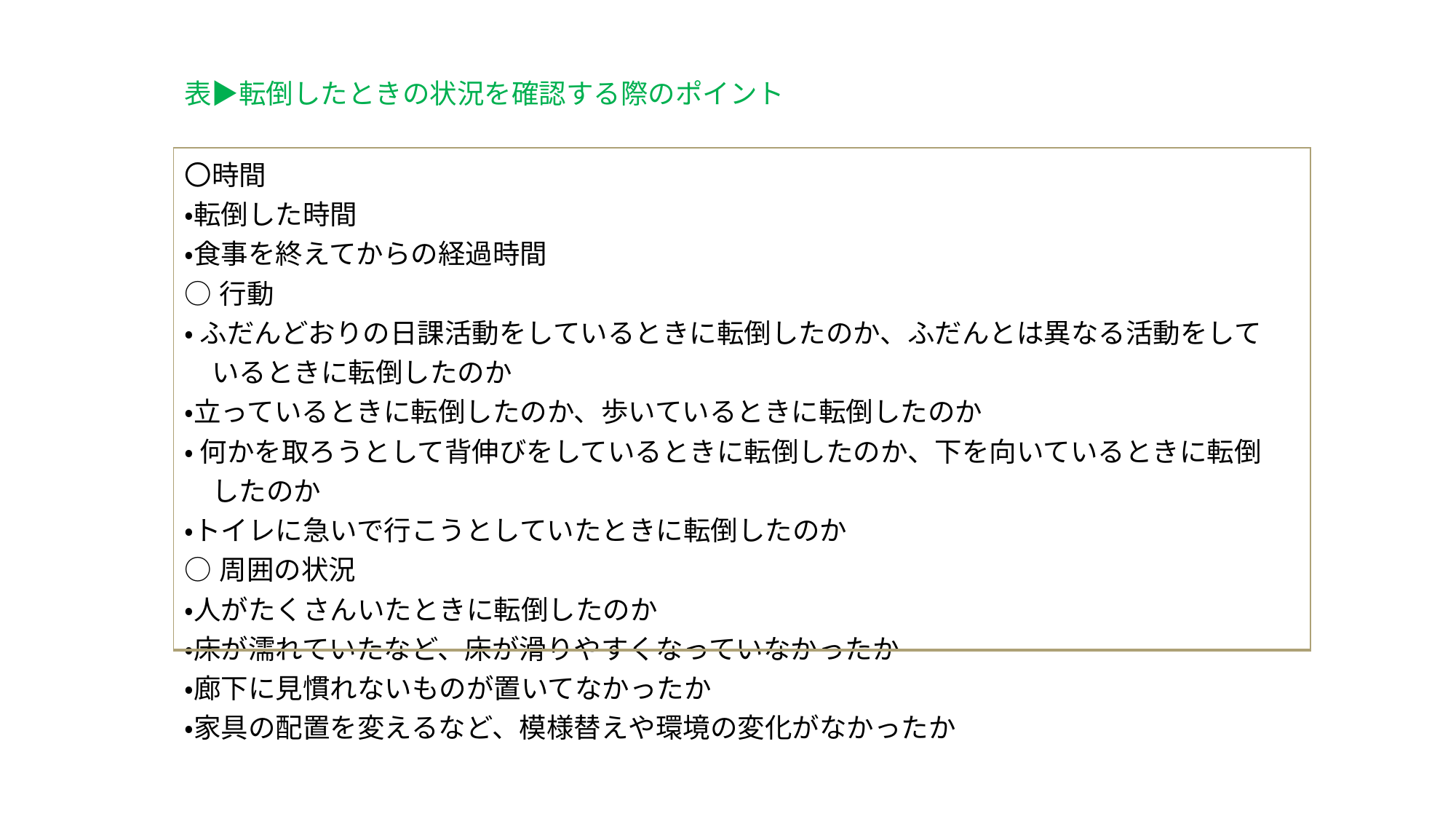

表▶転倒したときの状況を確認する際のポイント
| 〇時間 ・転倒した時間 ・食事を終えてからの経過時間 ○行動 ・ ふだんどおりの日課活動をしているときに転倒したのか、ふだんとは異なる活動をして 　いるときに転倒したのか ・立っているときに転倒したのか、歩いているときに転倒したのか ・ 何かを取ろうとして背伸びをしているときに転倒したのか、下を向いているときに転倒 　したのか ・トイレに急いで行こうとしていたときに転倒したのか ○周囲の状況 ・人がたくさんいたときに転倒したのか ・床が濡れていたなど、床が滑りやすくなっていなかったか ・廊下に見慣れないものが置いてなかったか ・家具の配置を変えるなど、模様替えや環境の変化がなかったか |
| --- |